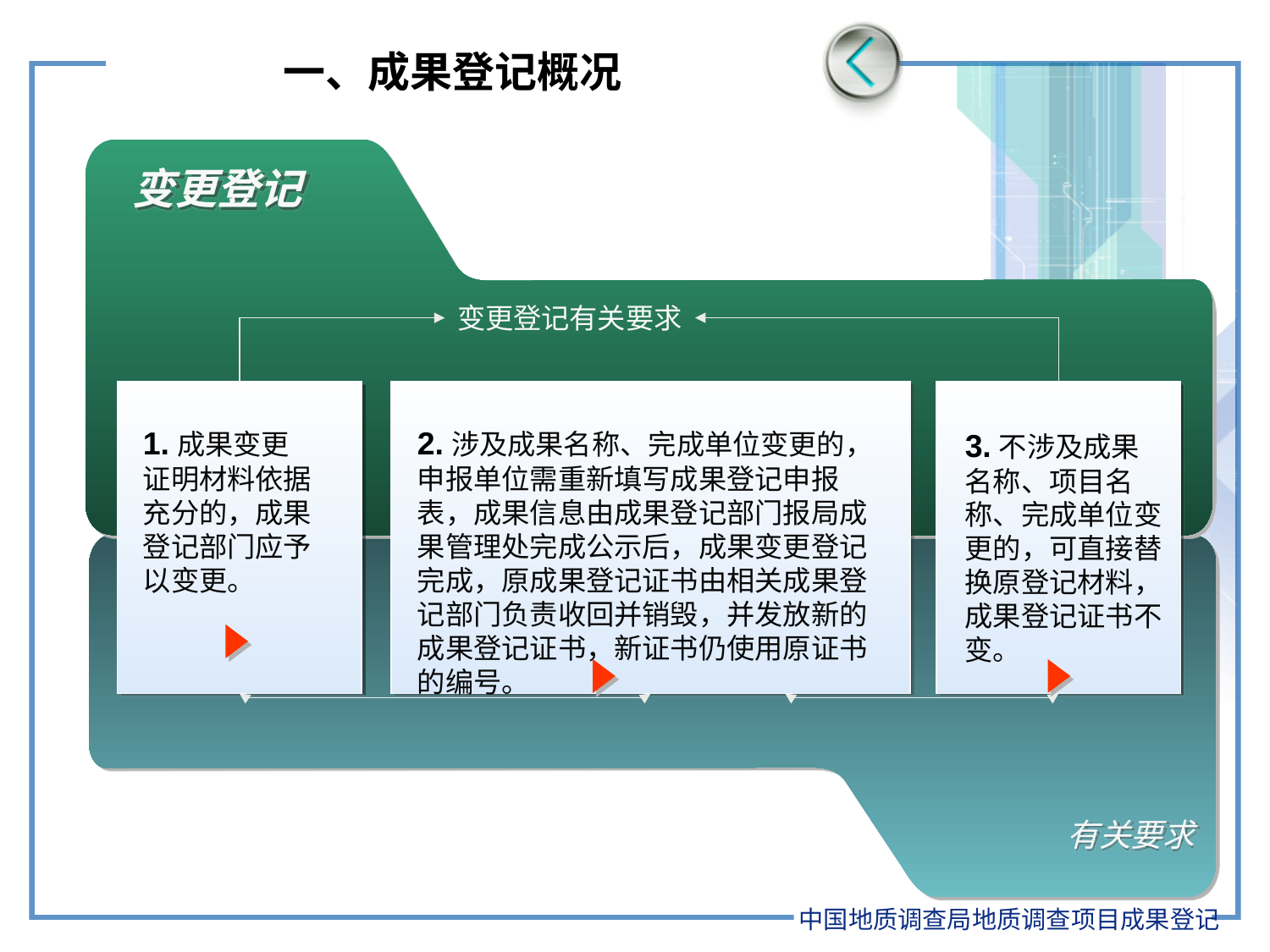

#
一、成果登记概况

 变更登记
变更登记有关要求

1.成果变更证明材料依据充分的，成果登记部门应予以变更。

2.涉及成果名称、完成单位变更的，申报单位需重新填写成果登记申报表，成果信息由成果登记部门报局成果管理处完成公示后，成果变更登记完成，原成果登记证书由相关成果登记部门负责收回并销毁，并发放新的成果登记证书，新证书仍使用原证书的编号。
3.不涉及成果名称、项目名称、完成单位变更的，可直接替换原登记材料，成果登记证书不变。

有关要求
中国地质调查局地质调查项目成果登记